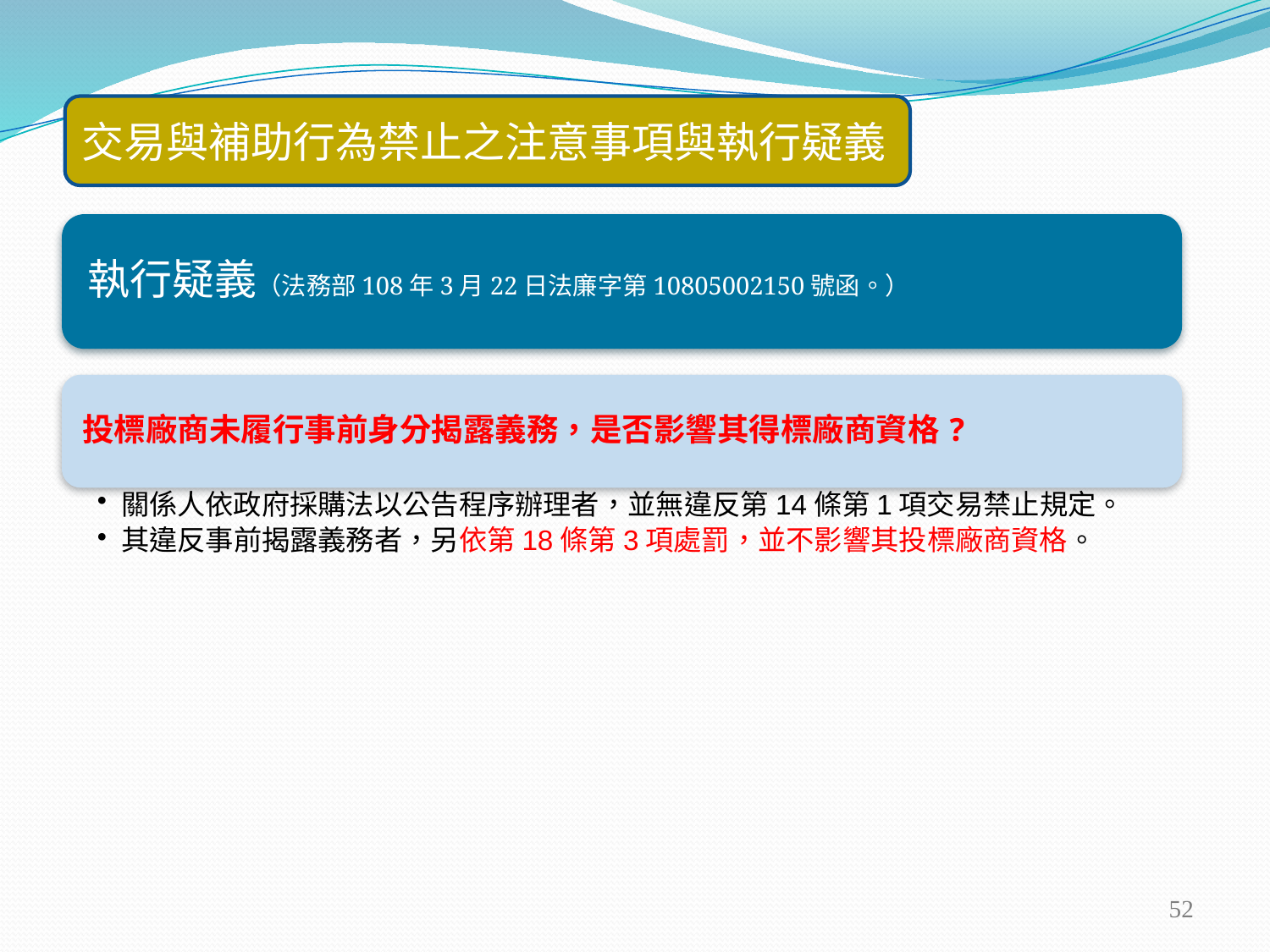

交易與補助行為禁止之注意事項與執行疑義
執行疑義（法務部108年3月22日法廉字第10805002150號函。）
投標廠商未履行事前身分揭露義務，是否影響其得標廠商資格?
關係人依政府採購法以公告程序辦理者，並無違反第14條第1項交易禁止規定。
其違反事前揭露義務者，另依第18條第3項處罰，並不影響其投標廠商資格。
52